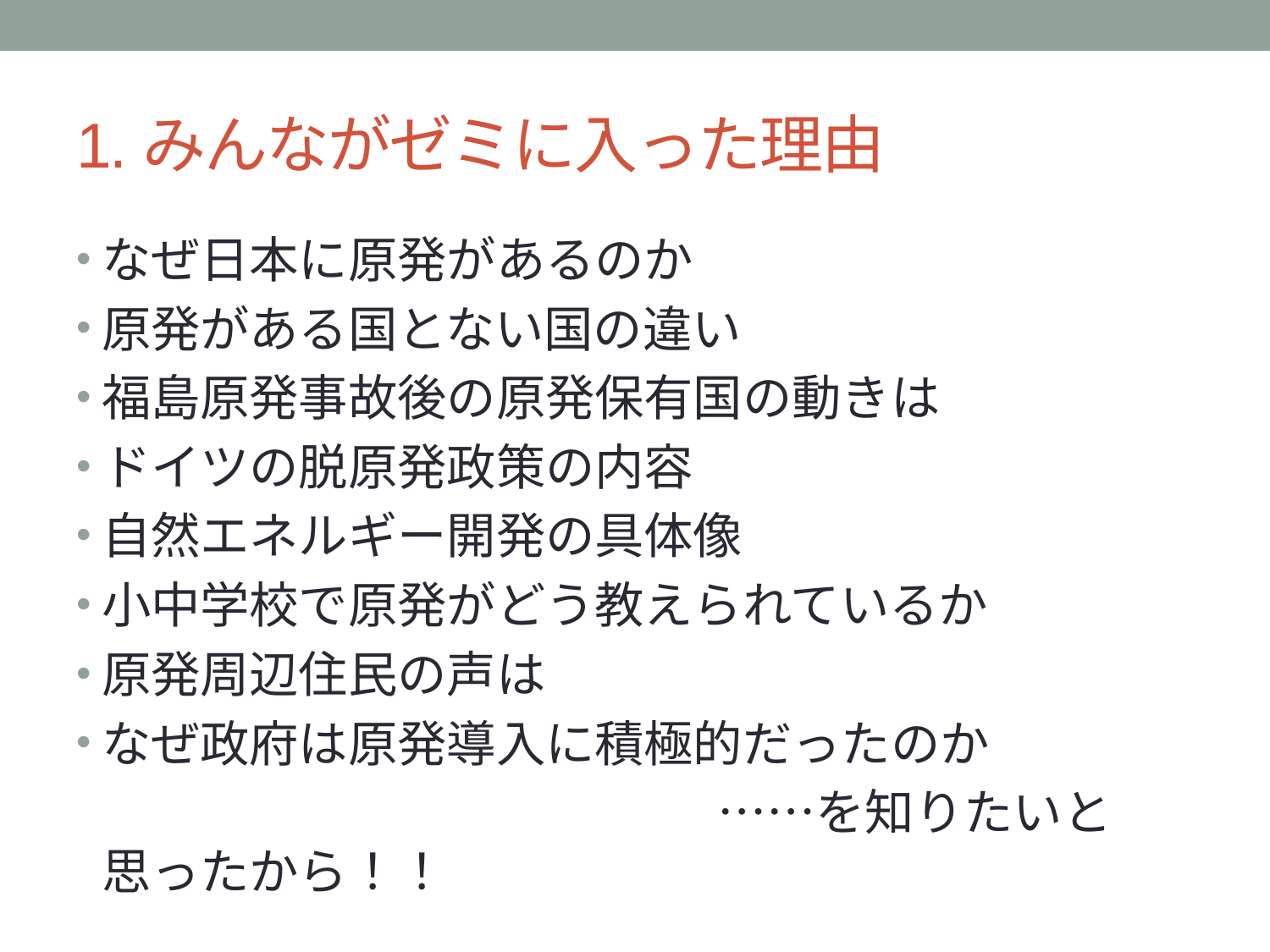

# 1.みんながゼミに入った理由
なぜ日本に原発があるのか
原発がある国とない国の違い
福島原発事故後の原発保有国の動きは
ドイツの脱原発政策の内容
自然エネルギー開発の具体像
小中学校で原発がどう教えられているか
原発周辺住民の声は
なぜ政府は原発導入に積極的だったのか
　　　　　　　　　　　　　……を知りたいと思ったから！！